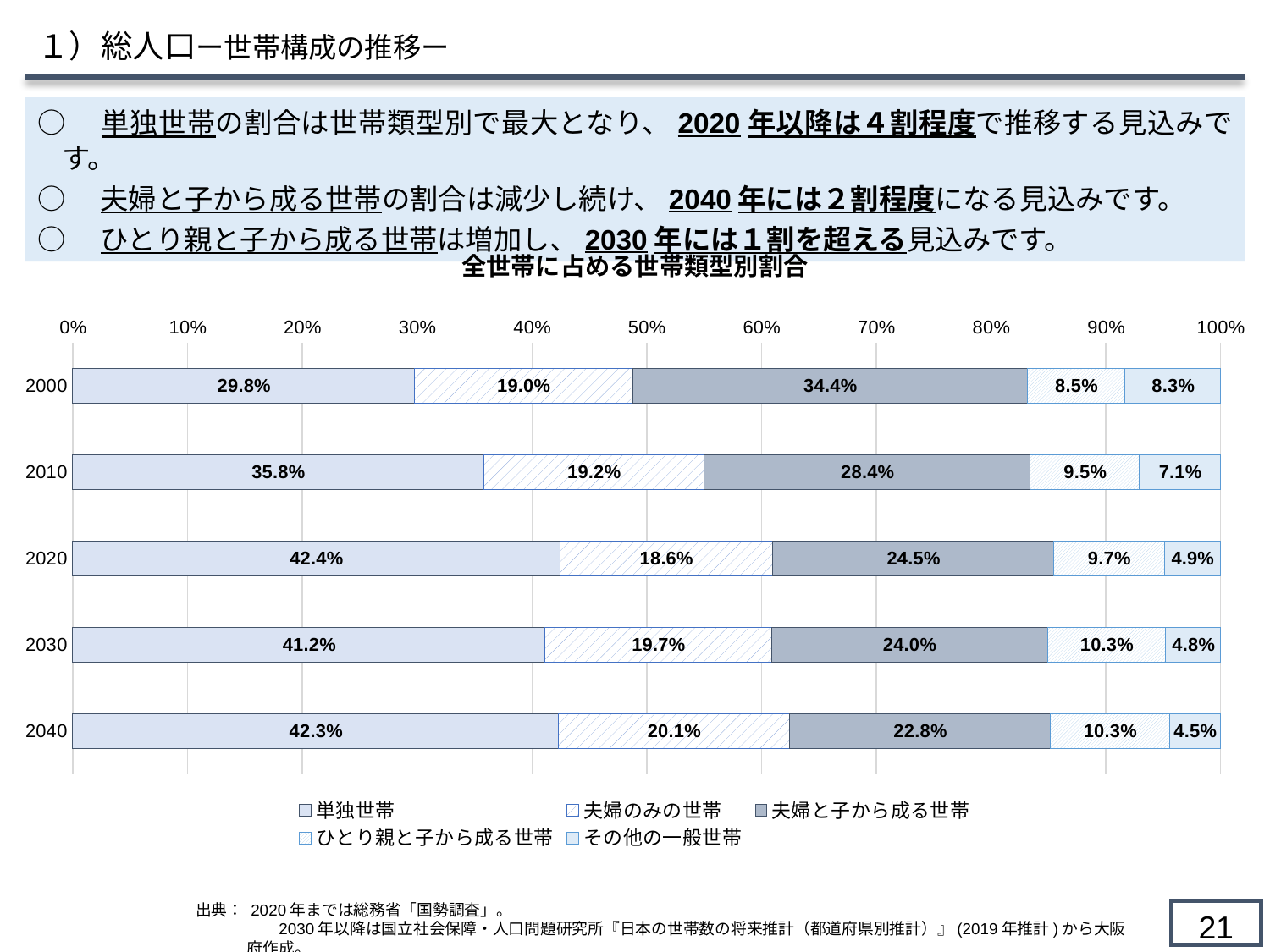

１）総人口ー世帯構成の推移ー
○　単独世帯の割合は世帯類型別で最大となり、2020年以降は４割程度で推移する見込みです。
○　夫婦と子から成る世帯の割合は減少し続け、2040年には２割程度になる見込みです。
○　ひとり親と子から成る世帯は増加し、2030年には１割を超える見込みです。
全世帯に占める世帯類型別割合

### Chart

| Category | 単独世帯 | 夫婦のみの世帯 | 夫婦と子から成る世帯 | ひとり親と子から成る世帯 | その他の一般世帯 |
|---|---|---|---|---|---|
| 2000 | 0.2977828206226627 | 0.18995090944877333 | 0.34388567922103486 | 0.08519844623774184 | 0.0831821444697873 |
| 2010 | 0.35778398594504873 | 0.19230220970010298 | 0.28410796073213596 | 0.09511338304110163 | 0.0706924605816107 |
| 2020 | 0.42418814016348017 | 0.18552209691754845 | 0.2449409883188752 | 0.09655241154383534 | 0.04879636305626089 |
| 2030 | 0.4115449967088646 | 0.19719666702384414 | 0.24034906445012524 | 0.10319189105066306 | 0.04771738076650287 |
| 2040 | 0.42316818370471954 | 0.2010701065882627 | 0.22760721300020906 | 0.10343146458916797 | 0.04472303211764087 |
出典： 2020年までは総務省「国勢調査」。
　　　　　2030年以降は国立社会保障・人口問題研究所『日本の世帯数の将来推計（都道府県別推計）』(2019年推計)から大阪府作成。
21